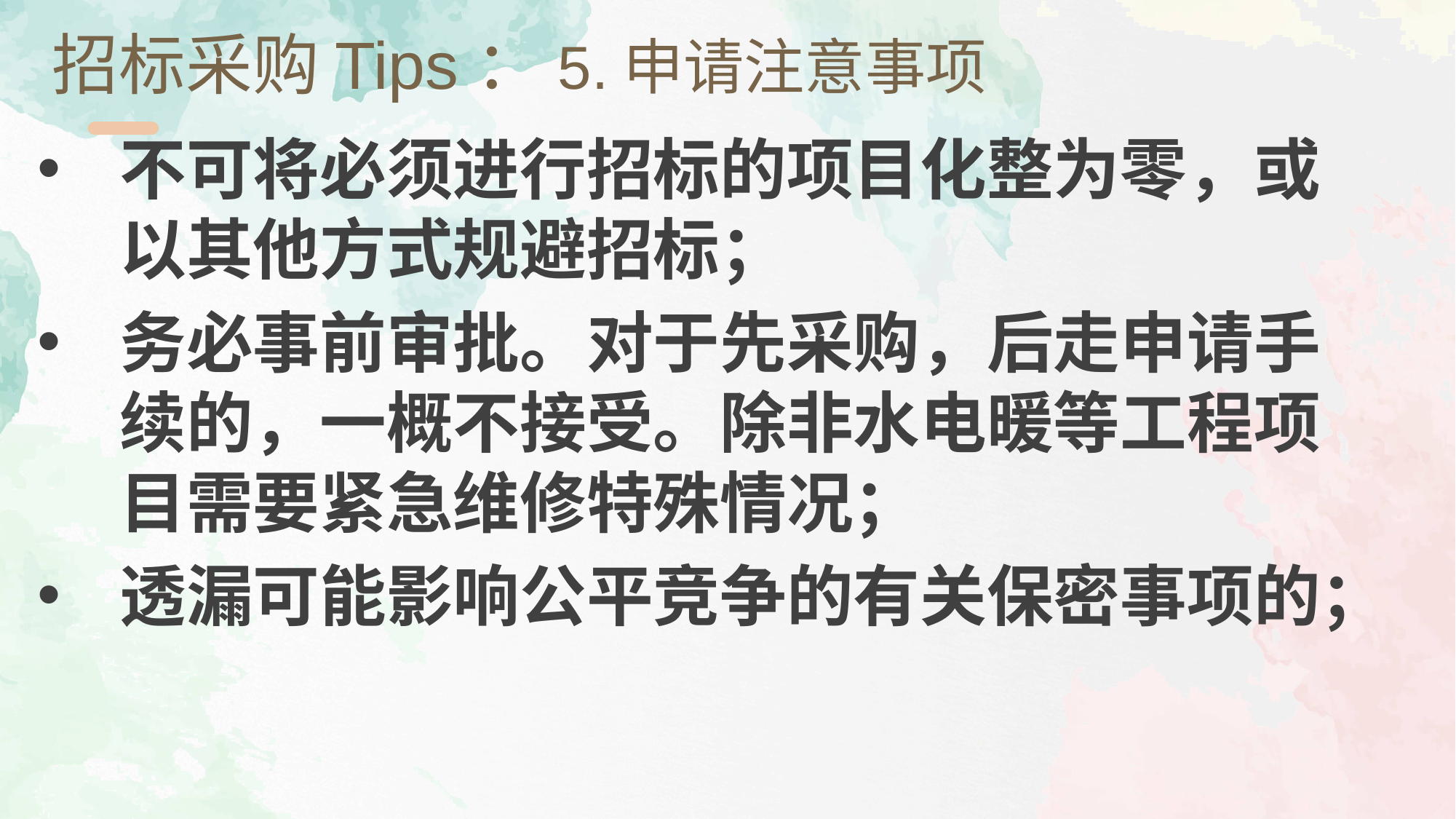

招标采购Tips：5.申请注意事项

不可将必须进行招标的项目化整为零，或以其他方式规避招标；
务必事前审批。对于先采购，后走申请手续的，一概不接受。除非水电暖等工程项目需要紧急维修特殊情况；
透漏可能影响公平竞争的有关保密事项的；